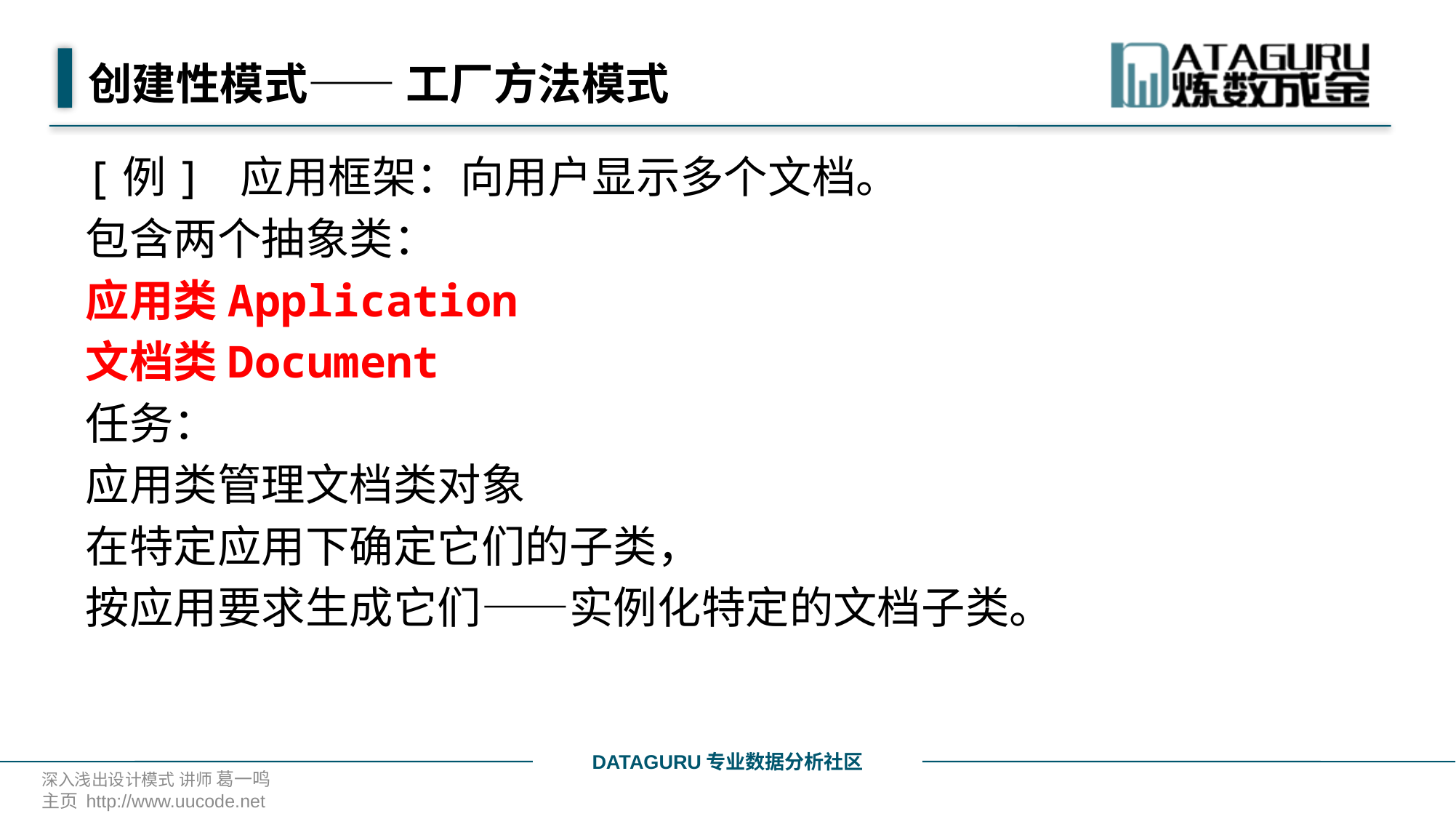

# 创建性模式—— 工厂方法模式
[例] 应用框架：向用户显示多个文档。
包含两个抽象类：
应用类Application
文档类Document
任务：
应用类管理文档类对象
在特定应用下确定它们的子类，
按应用要求生成它们——实例化特定的文档子类。